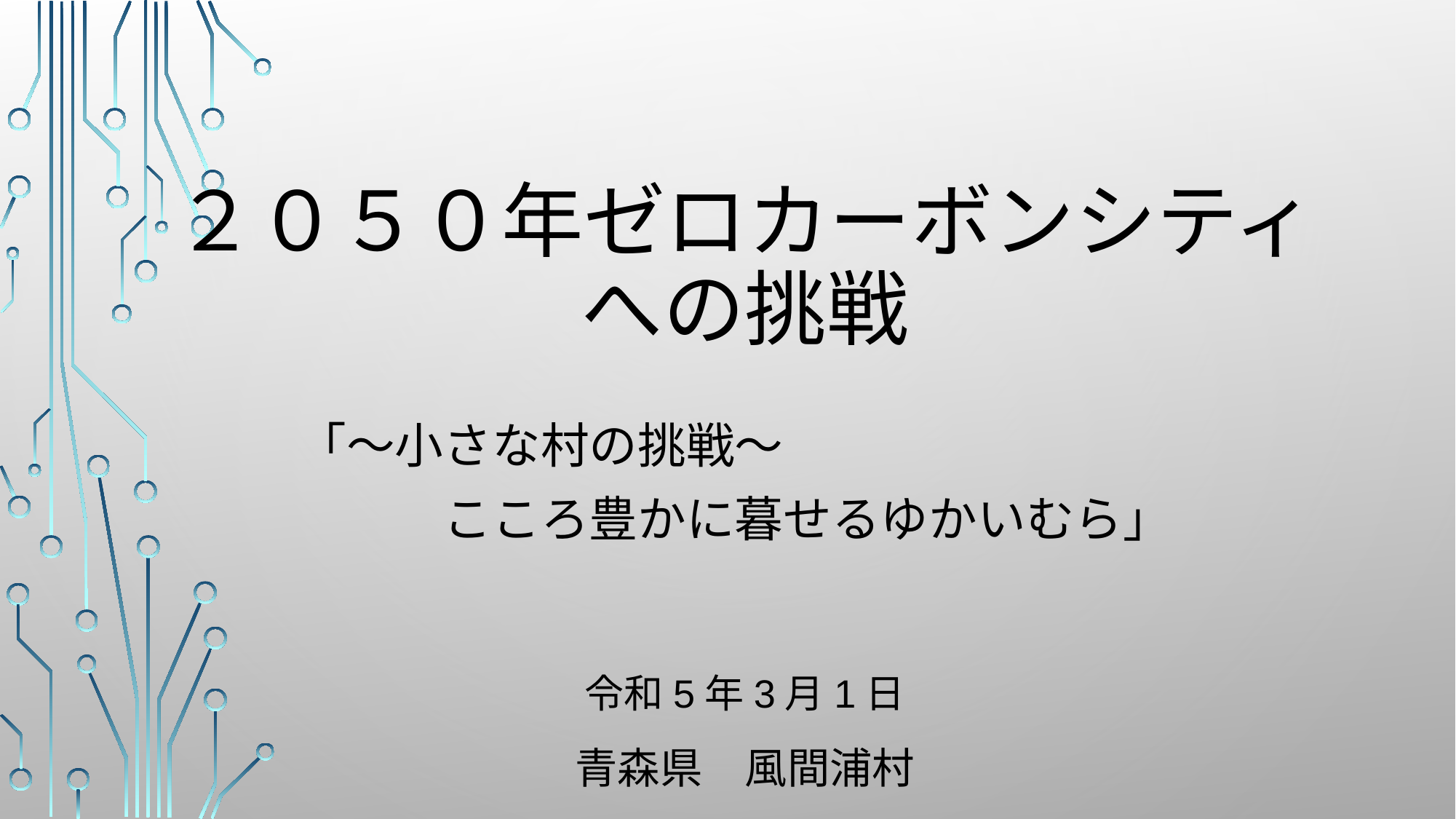

# ２０５０年ゼロカーボンシティ への挑戦
「～小さな村の挑戦～
　　　こころ豊かに暮せるゆかいむら」
令和5年3月1日
青森県　風間浦村